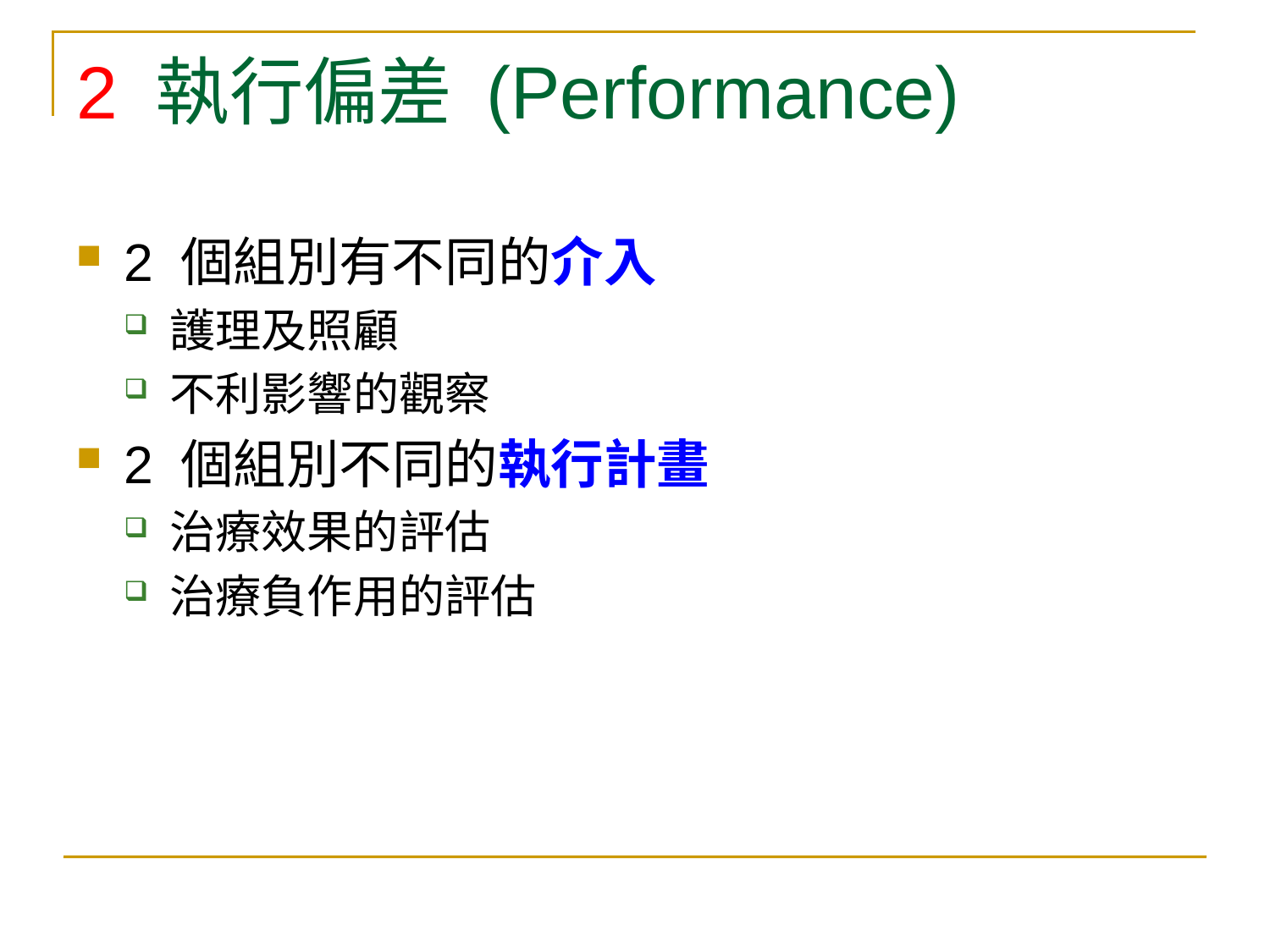

# 2 執行偏差 (Performance)
2 個組別有不同的介入
護理及照顧
不利影響的觀察
2 個組別不同的執行計畫
治療效果的評估
治療負作用的評估